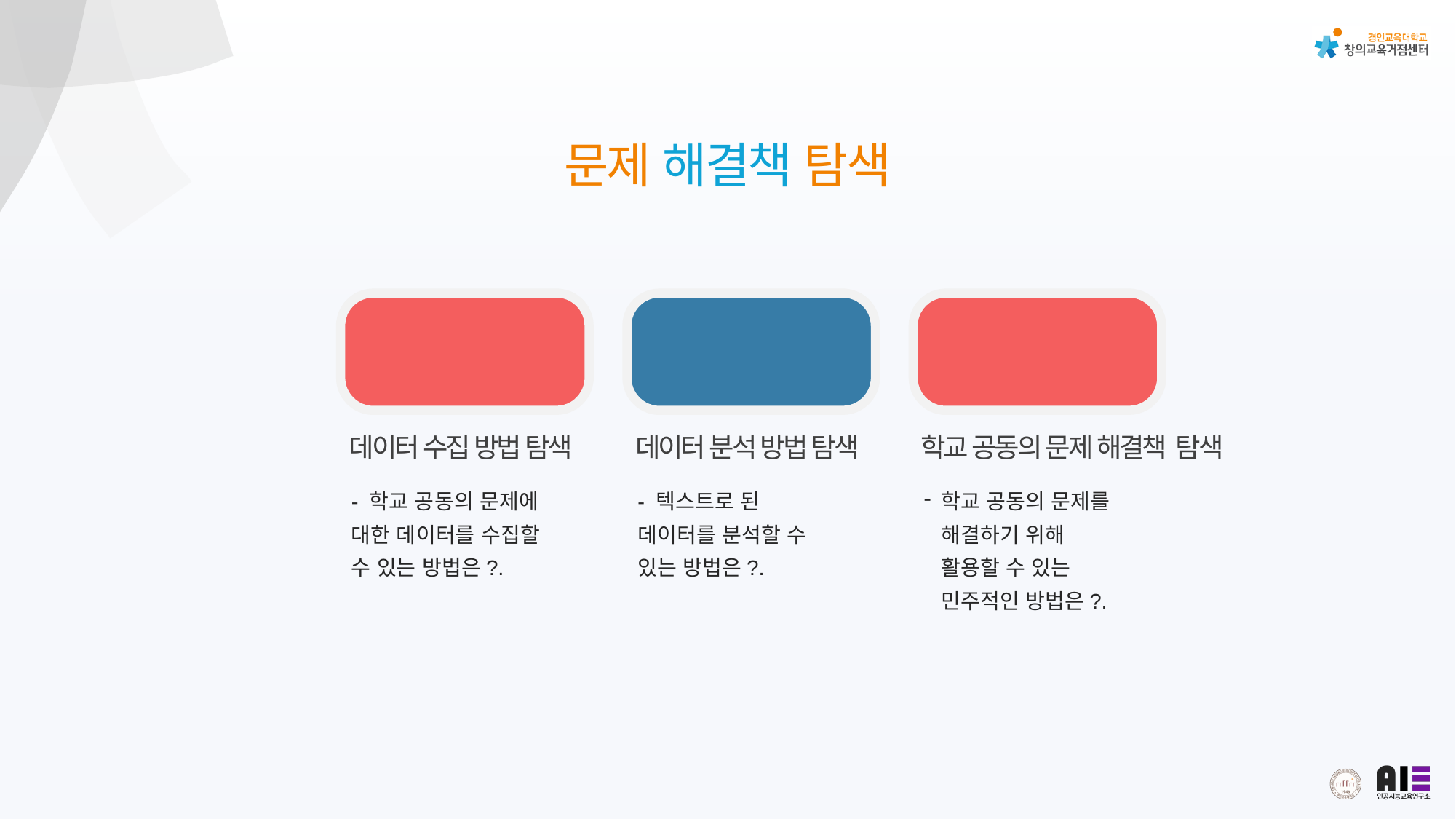

문제 해결책 탐색
01
데이터 수집 방법 탐색
- 학교 공동의 문제에 대한 데이터를 수집할 수 있는 방법은?.
02
데이터 분석 방법 탐색
- 텍스트로 된 데이터를 분석할 수 있는 방법은?.
03
학교 공동의 문제 해결책  탐색
학교 공동의 문제를 해결하기 위해 활용할 수 있는 민주적인 방법은?.